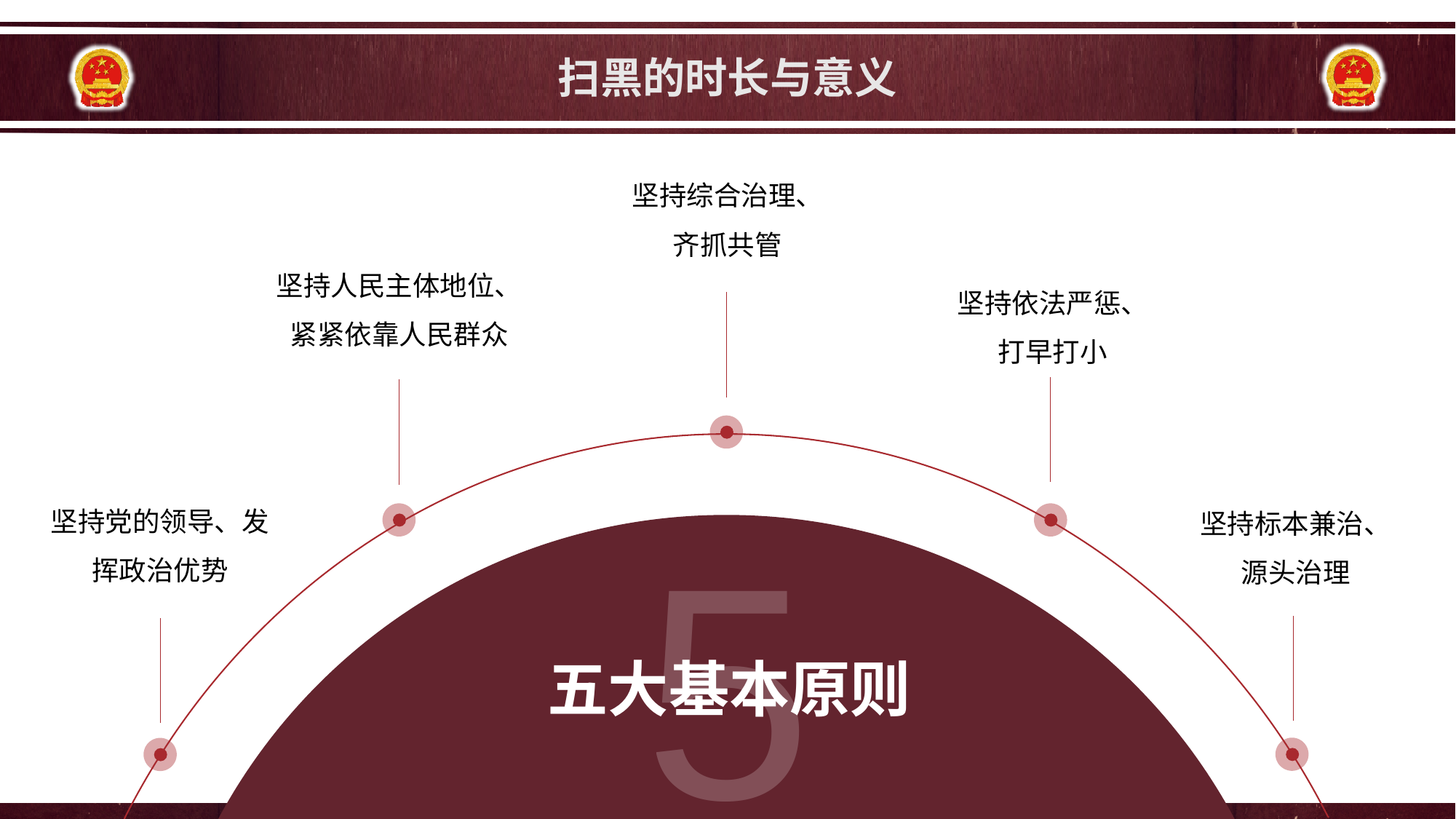

扫黑的时长与意义
坚持综合治理、齐抓共管
坚持人民主体地位、紧紧依靠人民群众
坚持依法严惩、打早打小

坚持党的领导、发挥政治优势
坚持标本兼治、源头治理
5

五大基本原则